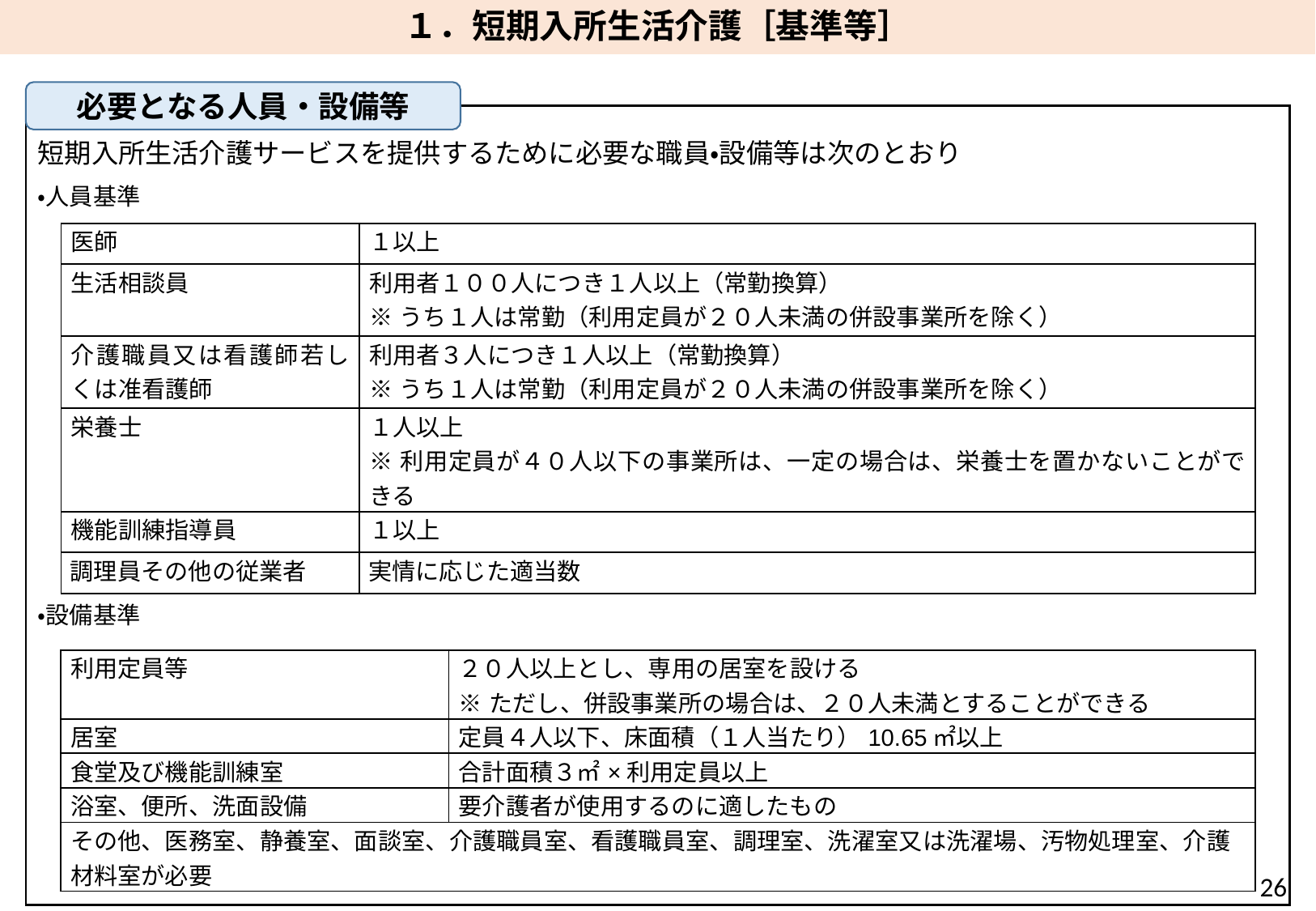

１．短期入所生活介護［基準等］
必要となる人員・設備等

短期入所生活介護サービスを提供するために必要な職員・設備等は次のとおり

・人員基準

・設備基準

| 医師 | １以上 |
| --- | --- |
| 生活相談員 | 利用者１００人につき１人以上（常勤換算） ※うち１人は常勤（利用定員が２０人未満の併設事業所を除く） |
| 介護職員又は看護師若しくは准看護師 | 利用者３人につき１人以上（常勤換算） ※うち１人は常勤（利用定員が２０人未満の併設事業所を除く） |
| 栄養士 | １人以上 ※利用定員が４０人以下の事業所は、一定の場合は、栄養士を置かないことができる |
| 機能訓練指導員 | １以上 |
| 調理員その他の従業者 | 実情に応じた適当数 |
| 利用定員等 | ２０人以上とし、専用の居室を設ける ※ただし、併設事業所の場合は、２０人未満とすることができる |
| --- | --- |
| 居室 | 定員４人以下、床面積（１人当たり）10.65㎡以上 |
| 食堂及び機能訓練室 | 合計面積３㎡×利用定員以上 |
| 浴室、便所、洗面設備 | 要介護者が使用するのに適したもの |
| その他、医務室、静養室、面談室、介護職員室、看護職員室、調理室、洗濯室又は洗濯場、汚物処理室、介護材料室が必要 |  |
26